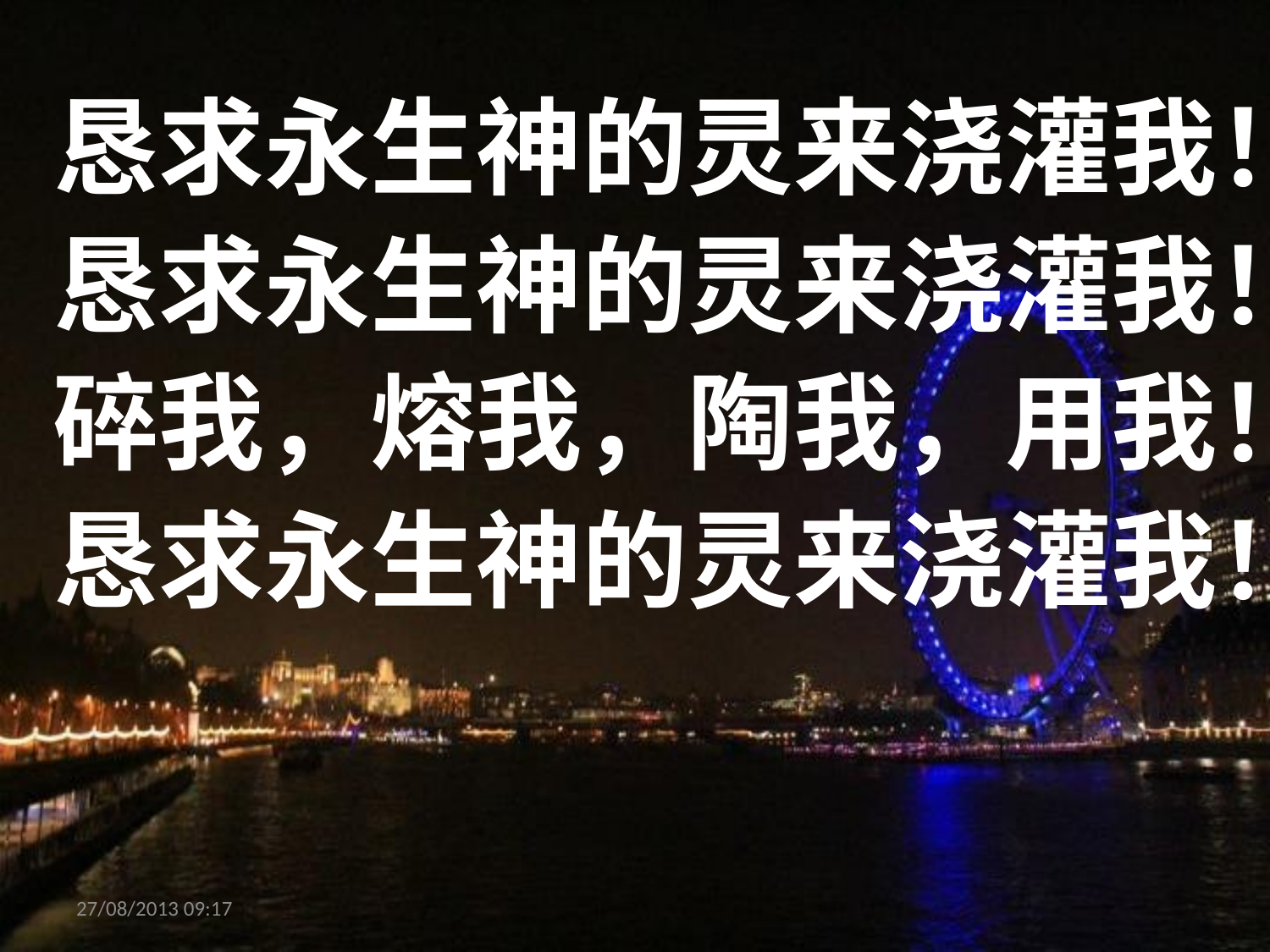

恳求永生神的灵来浇灌我！
恳求永生神的灵来浇灌我！
碎我，熔我，陶我，用我！
恳求永生神的灵来浇灌我！

27/08/2013 09:17